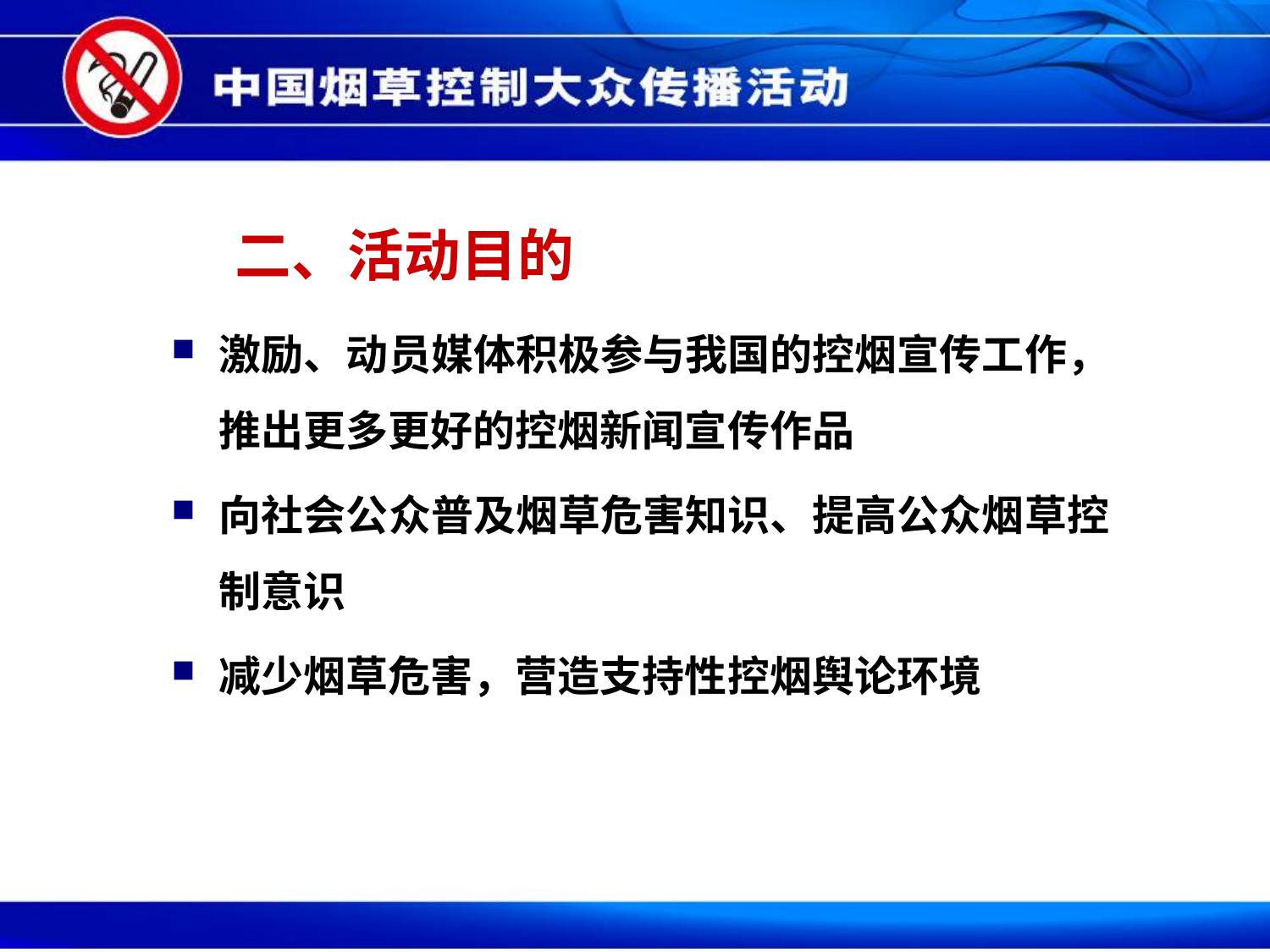

# 二、活动目的
激励、动员媒体积极参与我国的控烟宣传工作，推出更多更好的控烟新闻宣传作品
向社会公众普及烟草危害知识、提高公众烟草控制意识
减少烟草危害，营造支持性控烟舆论环境